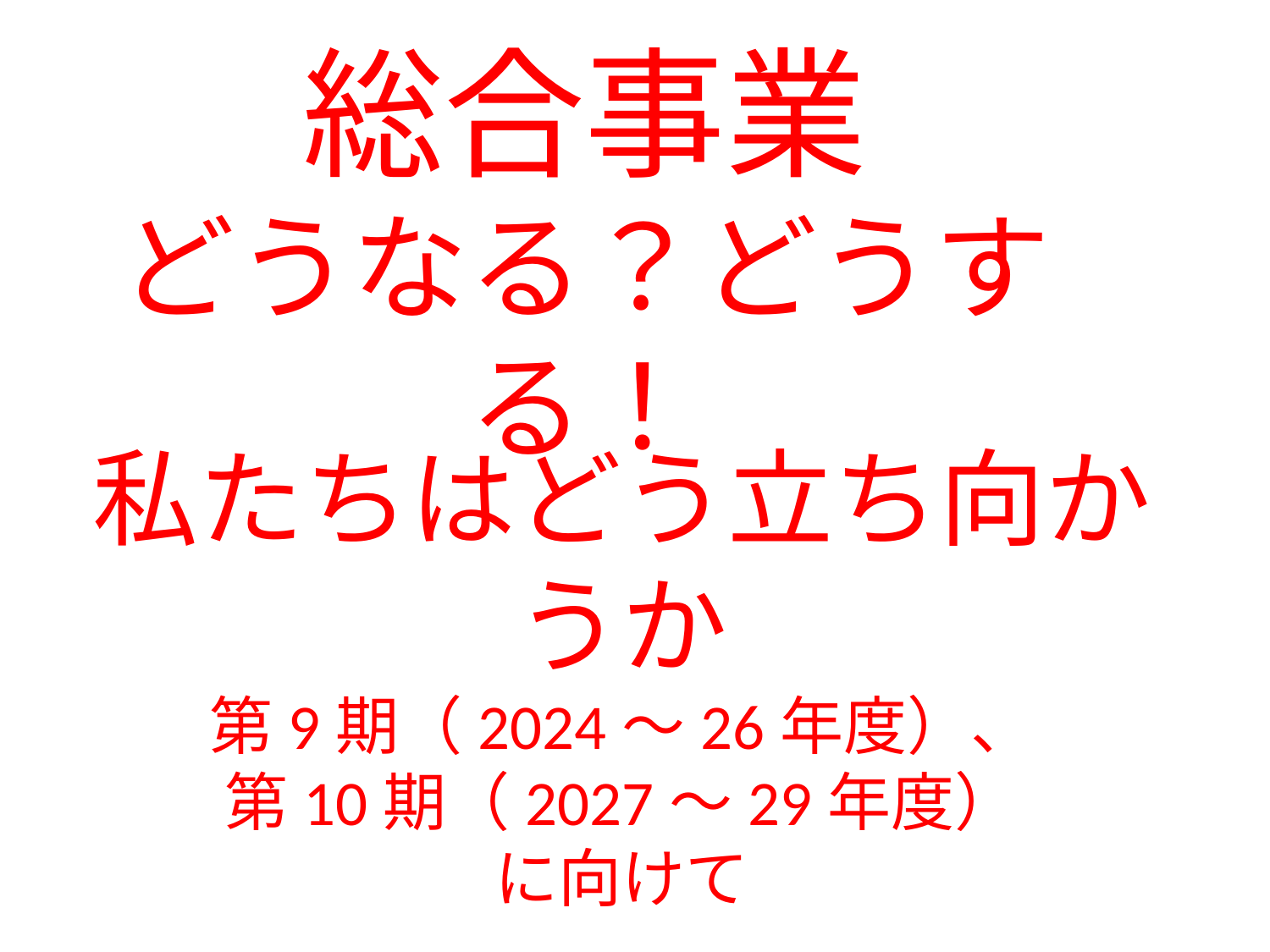

総合事業
どうなる？どうする！
私たちはどう立ち向かうか
第9期（2024～26年度）、
第10期（2027～29年度）
に向けて